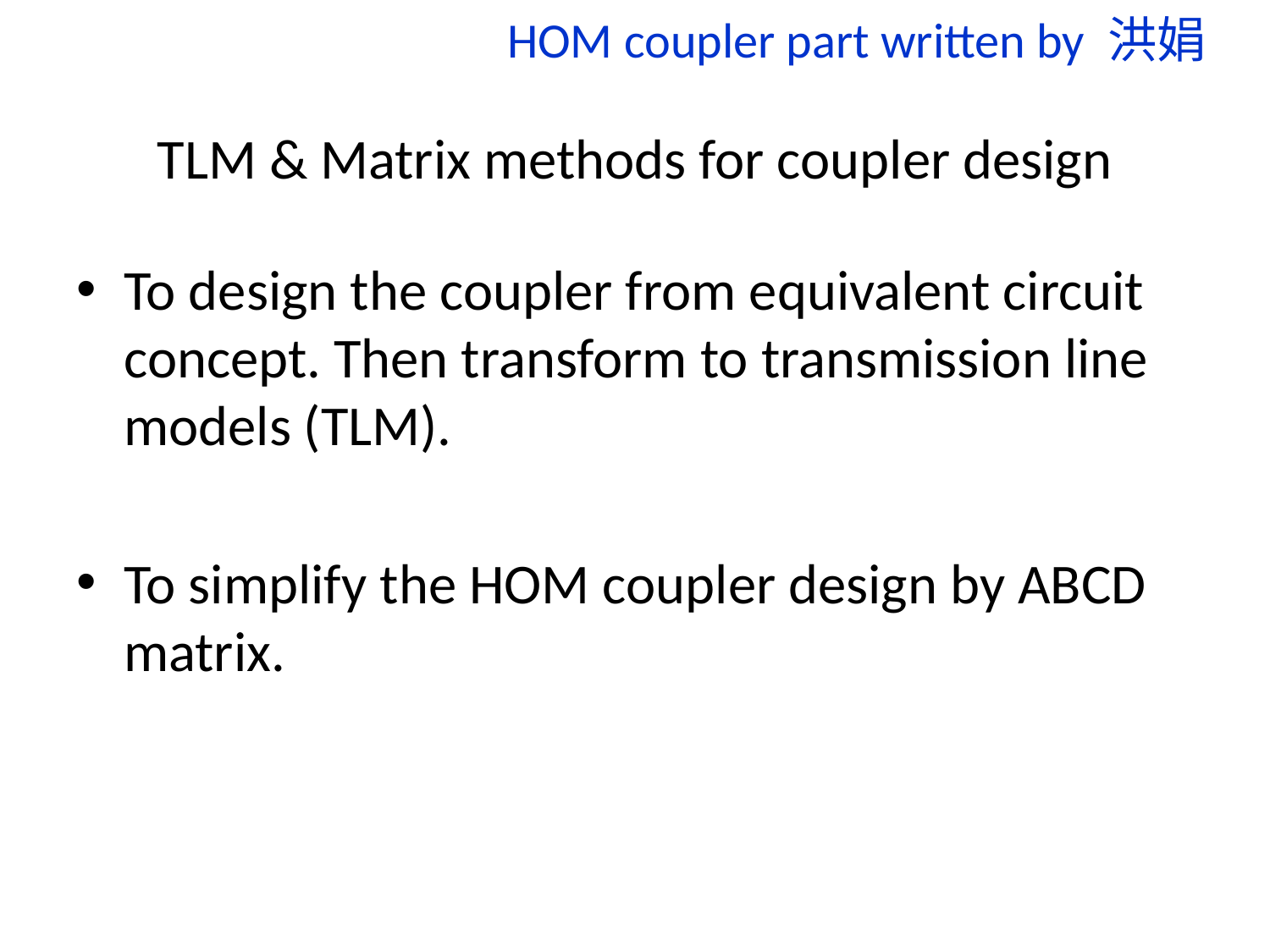

HOM coupler part written by 洪娟
# TLM & Matrix methods for coupler design
To design the coupler from equivalent circuit concept. Then transform to transmission line models (TLM).

To simplify the HOM coupler design by ABCD matrix.